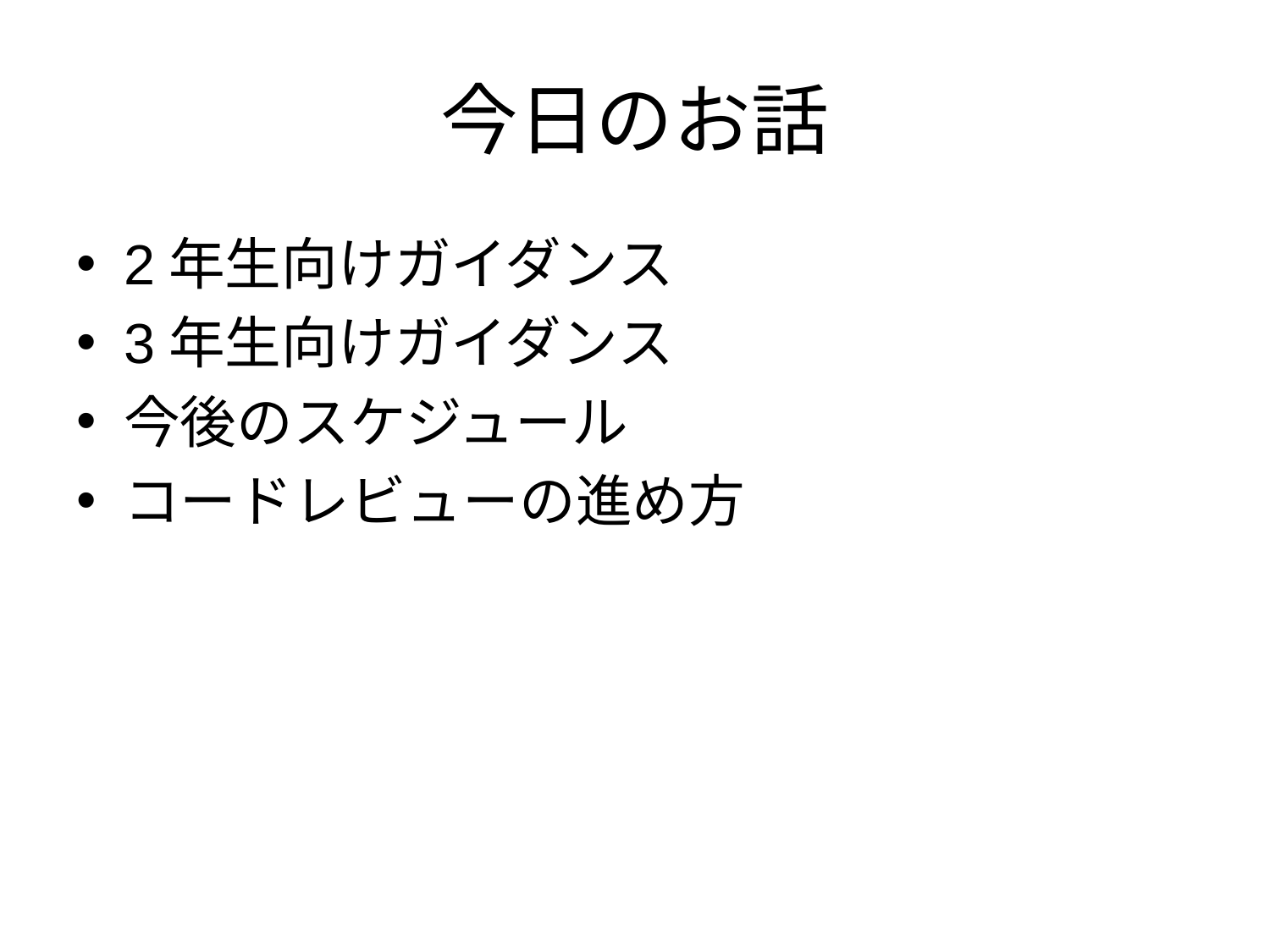

# 今日のお話
2年生向けガイダンス
3年生向けガイダンス
今後のスケジュール
コードレビューの進め方